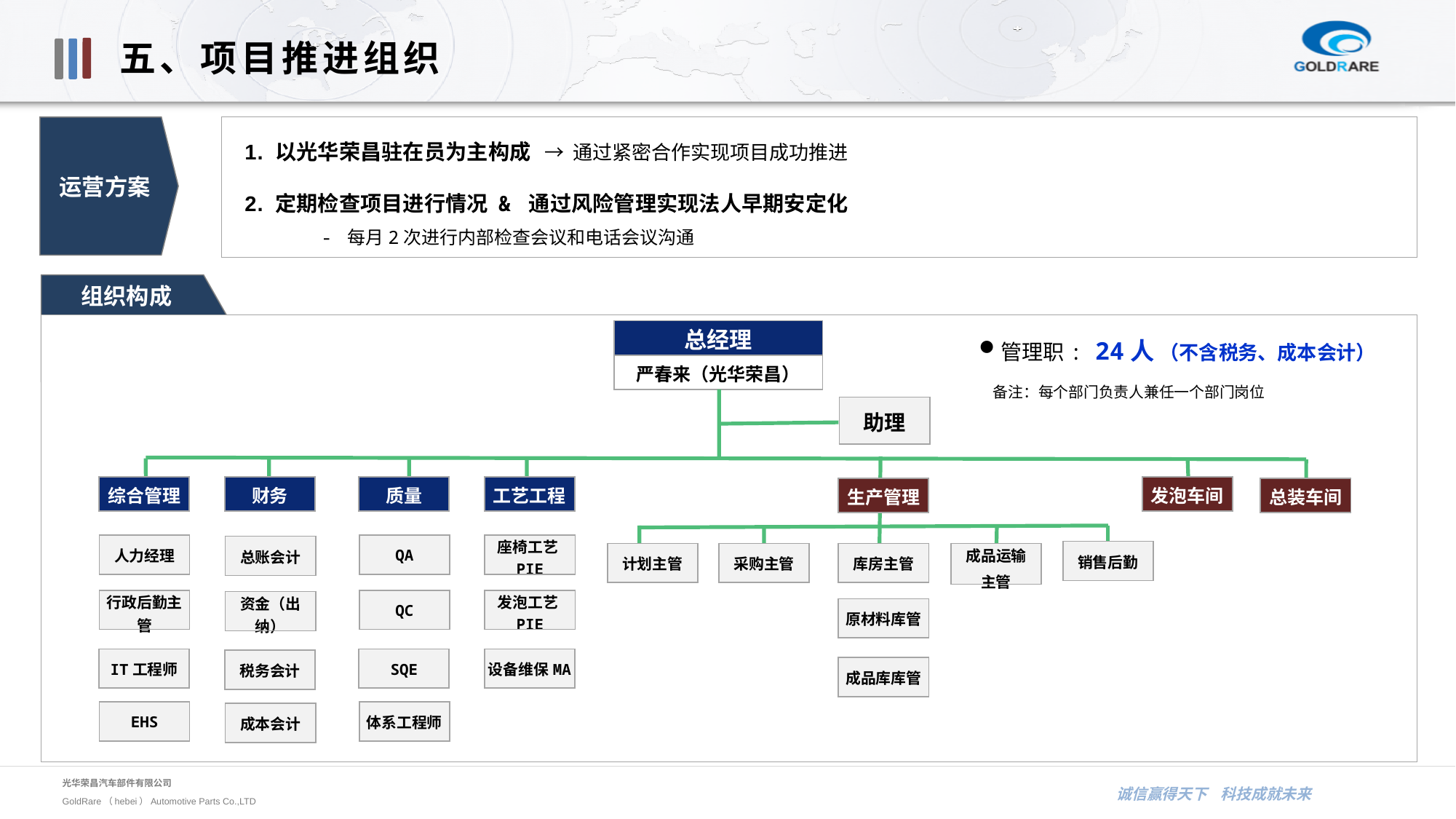

五、项目推进组织
运营方案
以光华荣昌驻在员为主构成   →  通过紧密合作实现项目成功推进
定期检查项目进行情况 & 通过风险管理实现法人早期安定化
       - 每月2次进行内部检查会议和电话会议沟通

组织构成

管理职: 24人 （不含税务、成本会计）
   备注：每个部门负责人兼任一个部门岗位

| 总经理 |
| --- |
| 严春来（光华荣昌） |

| 助理 |
| --- |

| 综合管理 |
| --- |
| 财务 |
| --- |
| 质量 |
| --- |
| 工艺工程 |
| --- |
| 发泡车间 |
| --- |
| 生产管理 |
| --- |
| 总装车间 |
| --- |

| 人力经理 |
| --- |
| QA |
| --- |
| 座椅工艺PIE |
| --- |
| 总账会计 |
| --- |
| 销售后勤 |
| --- |
| 计划主管 |
| --- |
| 采购主管 |
| --- |
| 库房主管 |
| --- |
| 成品运输 主管 |
| --- |
| 行政后勤主管 |
| --- |
| QC |
| --- |
| 发泡工艺PIE |
| --- |
| 资金（出纳） |
| --- |
| 原材料库管 |
| --- |
| IT工程师 |
| --- |
| SQE |
| --- |
| 设备维保MA |
| --- |
| 税务会计 |
| --- |
| 成品库库管 |
| --- |
| EHS |
| --- |
| 体系工程师 |
| --- |
| 成本会计 |
| --- |